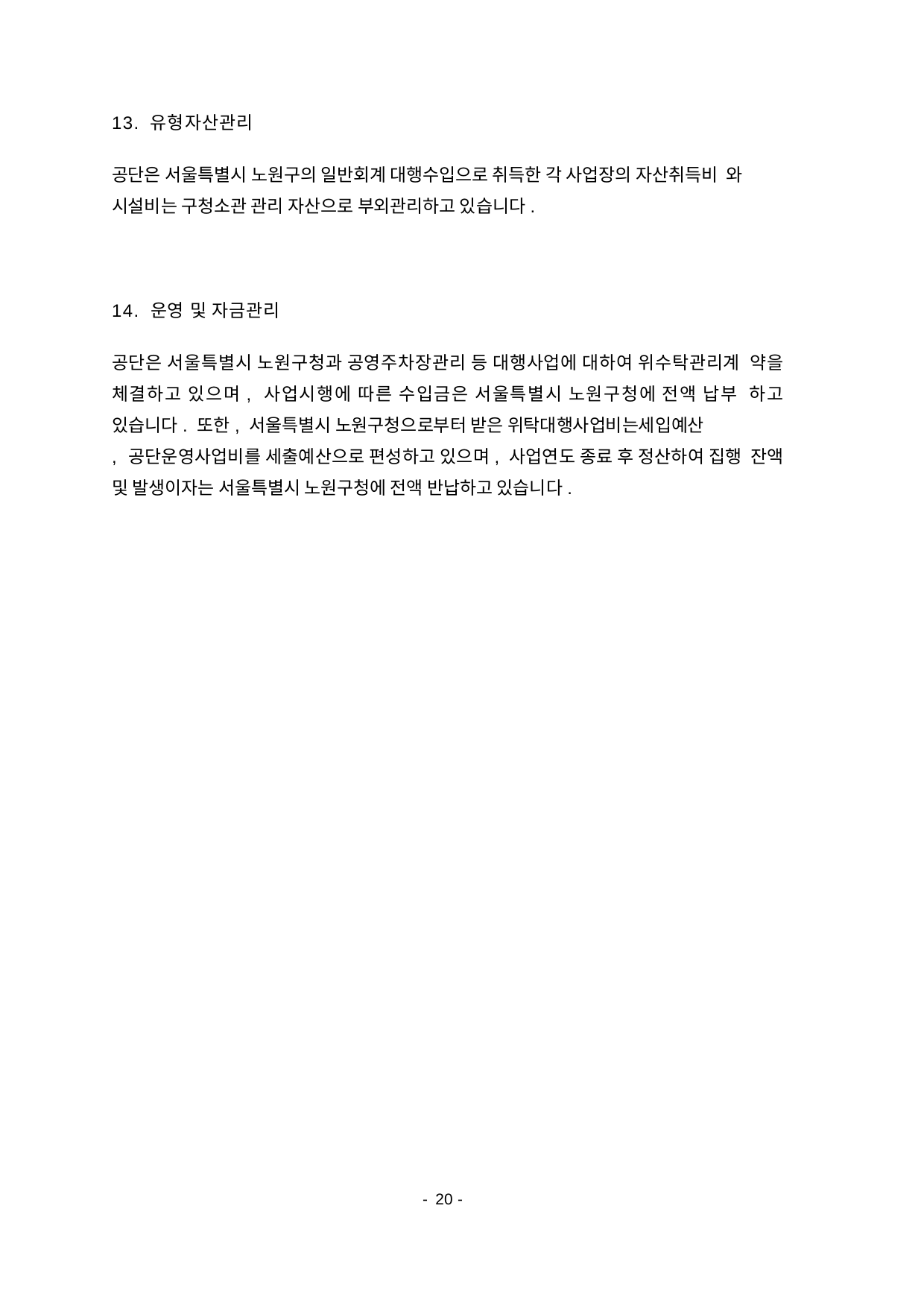

13. 유형자산관리

공단은 서울특별시 노원구의 일반회계 대행수입으로 취득한 각 사업장의 자산취득비  와 시설비는 구청소관 관리 자산으로 부외관리하고 있습니다.
14. 운영 및 자금관리

공단은 서울특별시 노원구청과 공영주차장관리 등 대행사업에 대하여 위수탁관리계  약을 체결하고 있으며, 사업시행에 따른 수입금은 서울특별시 노원구청에 전액 납부  하고 있습니다. 또한, 서울특별시 노원구청으로부터 받은 위탁대행사업비는세입예산
, 공단운영사업비를 세출예산으로 편성하고 있으며, 사업연도 종료 후 정산하여 집행  잔액 및 발생이자는 서울특별시 노원구청에 전액 반납하고 있습니다.
- 20 -